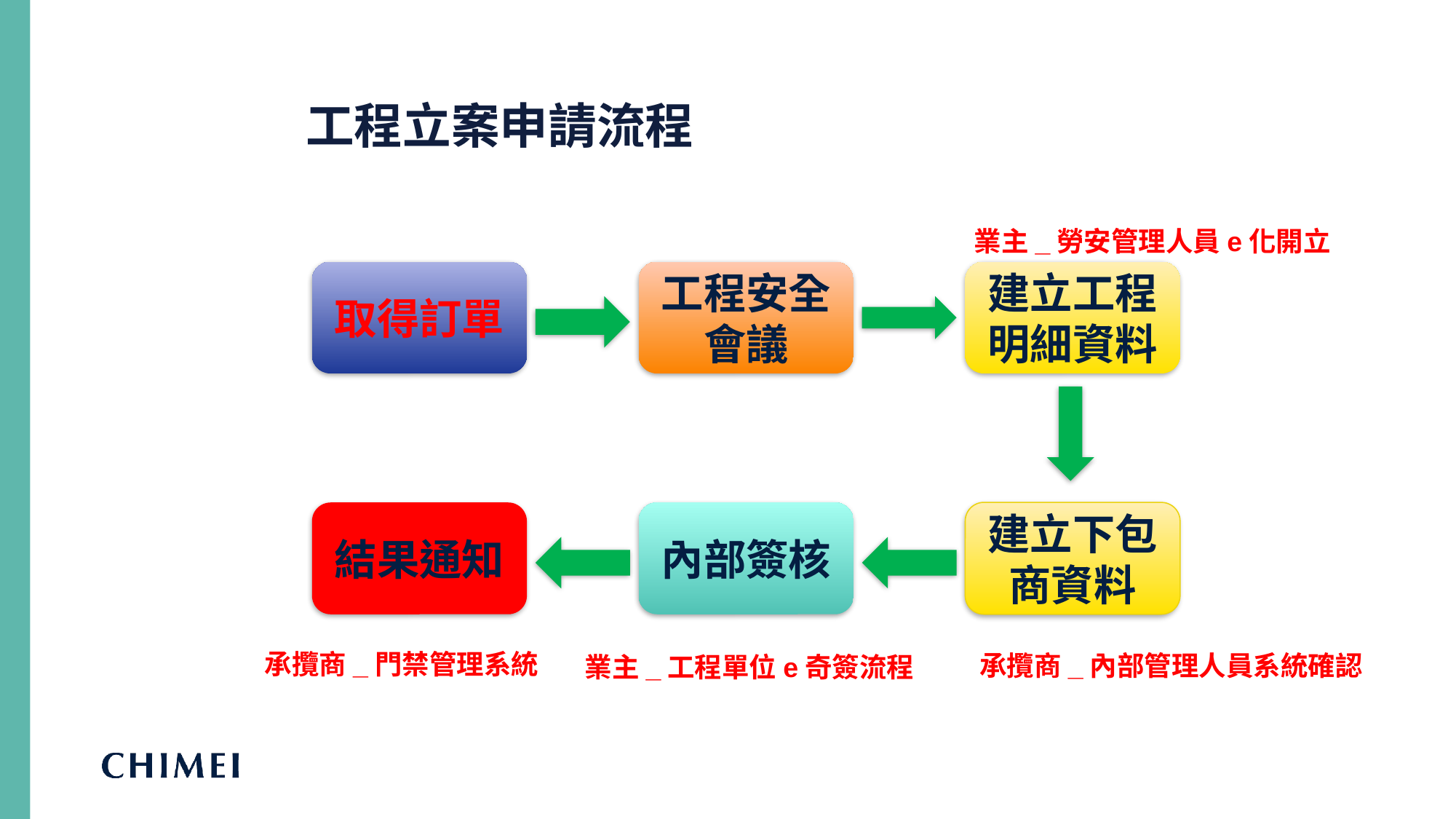

工程立案申請流程
業主_勞安管理人員e化開立
取得訂單
工程安全會議
建立工程明細資料

建立下包商資料
結果通知
內部簽核

承攬商_門禁管理系統
承攬商_內部管理人員系統確認
業主_工程單位e奇簽流程